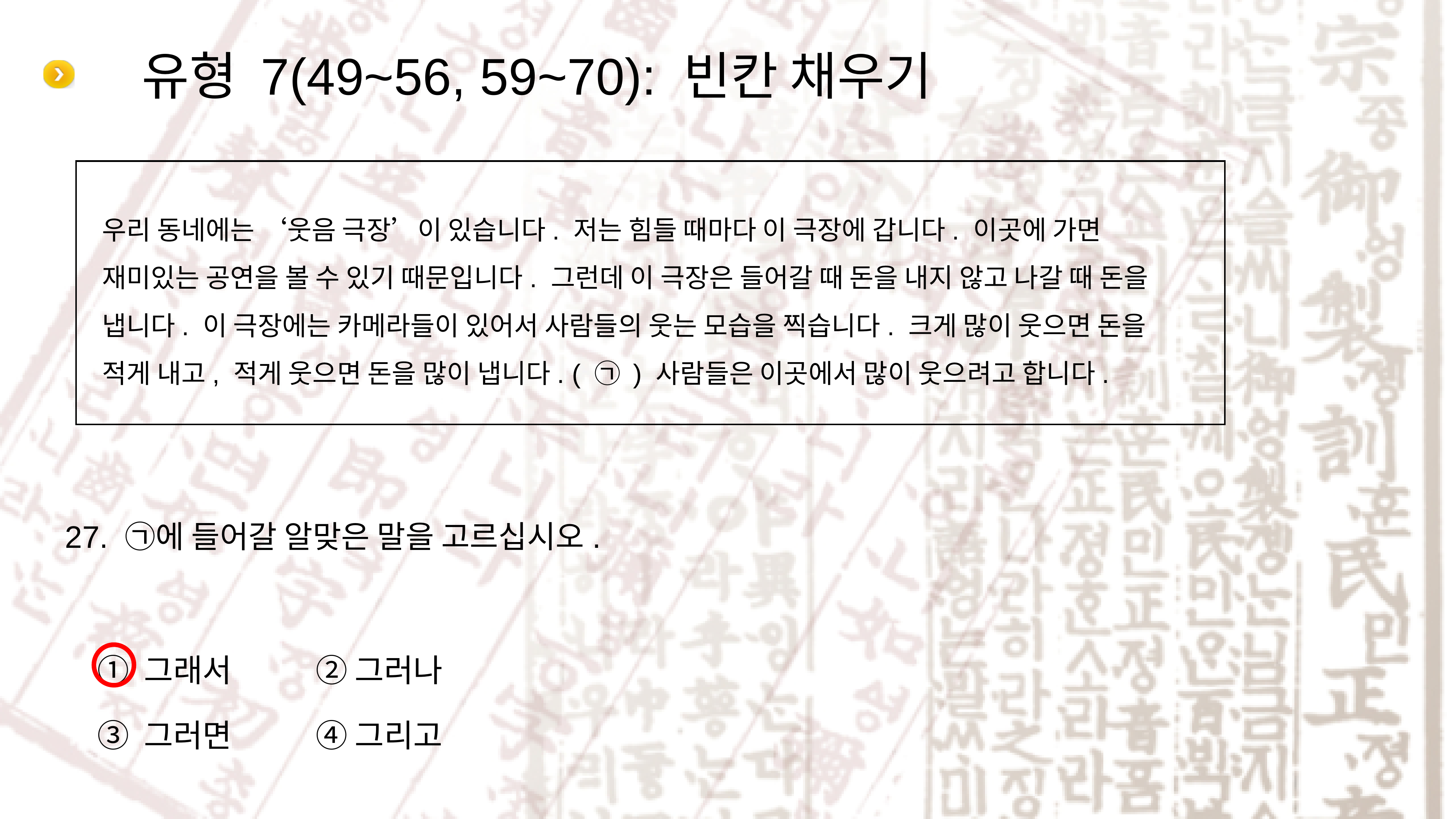

# 유형 7(49~56, 59~70): 빈칸 채우기
우리 동네에는 ‘웃음 극장’이 있습니다. 저는 힘들 때마다 이 극장에 갑니다. 이곳에 가면 재미있는 공연을 볼 수 있기 때문입니다. 그런데 이 극장은 들어갈 때 돈을 내지 않고 나갈 때 돈을 냅니다. 이 극장에는 카메라들이 있어서 사람들의 웃는 모습을 찍습니다. 크게 많이 웃으면 돈을 적게 내고, 적게 웃으면 돈을 많이 냅니다. ( ㉠ ) 사람들은 이곳에서 많이 웃으려고 합니다.

27. ㉠에 들어갈 알맞은 말을 고르십시오.
① 그래서		② 그러나
③ 그러면		④ 그리고